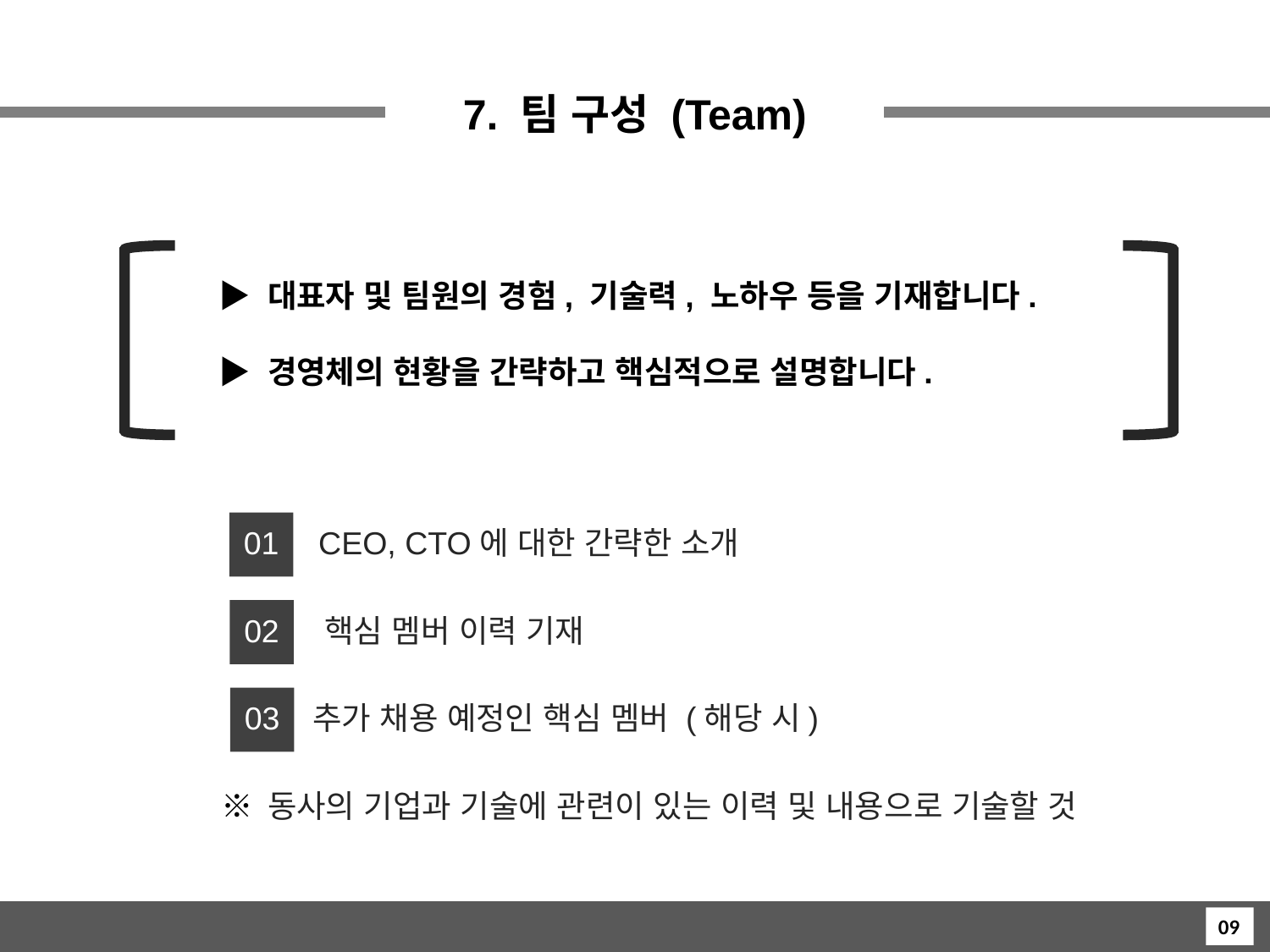

7. 팀 구성 (Team)

▶ 대표자 및 팀원의 경험, 기술력, 노하우 등을 기재합니다.

▶ 경영체의 현황을 간략하고 핵심적으로 설명합니다.

01
CEO, CTO에 대한 간략한 소개

02
핵심 멤버 이력 기재

03
추가 채용 예정인 핵심 멤버 (해당 시)
※ 동사의 기업과 기술에 관련이 있는 이력 및 내용으로 기술할 것

09